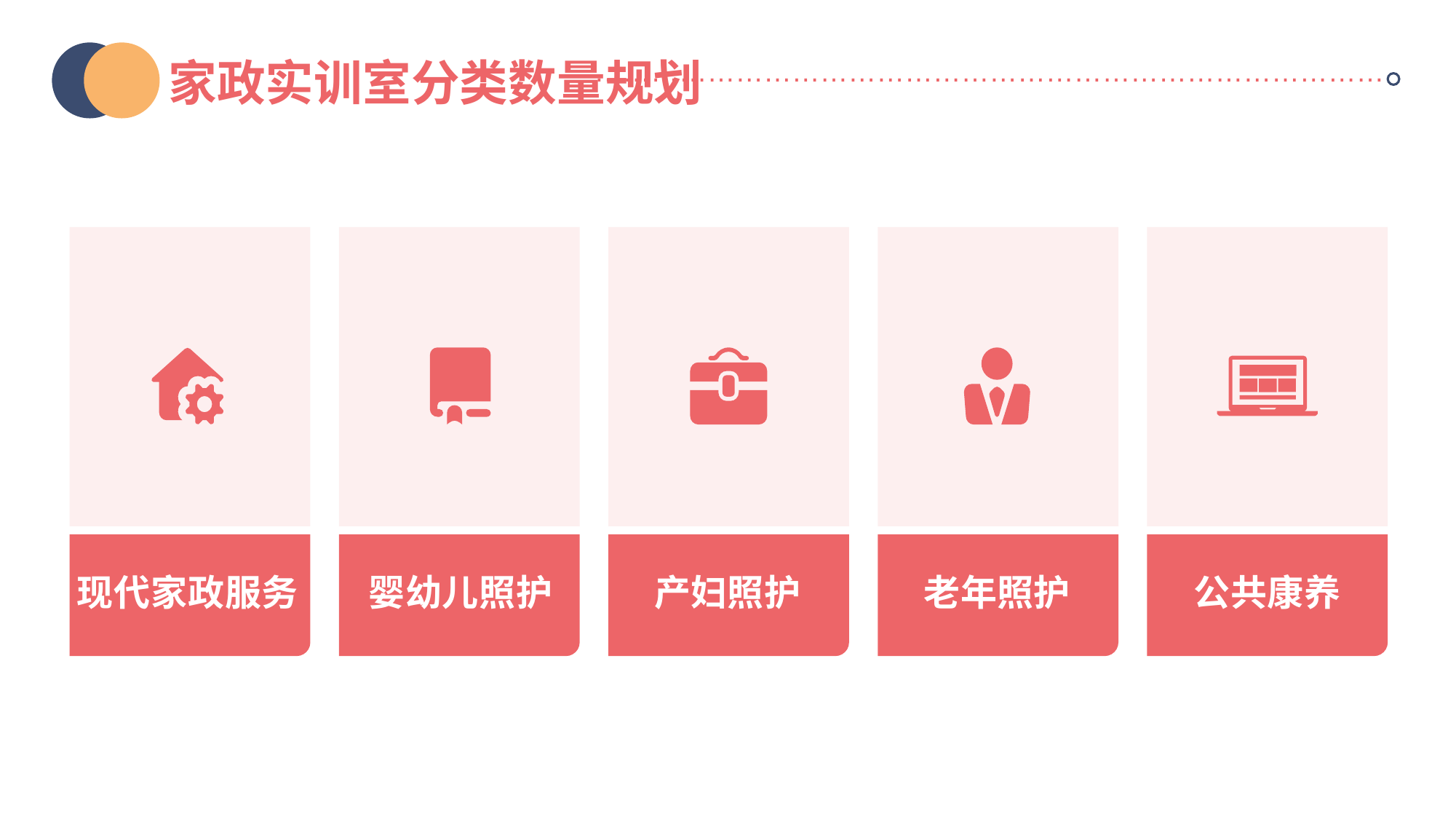

家政实训室分类数量规划
…………………………………………………………………………

现代家政服务
婴幼儿照护
产妇照护
老年照护
公共康养